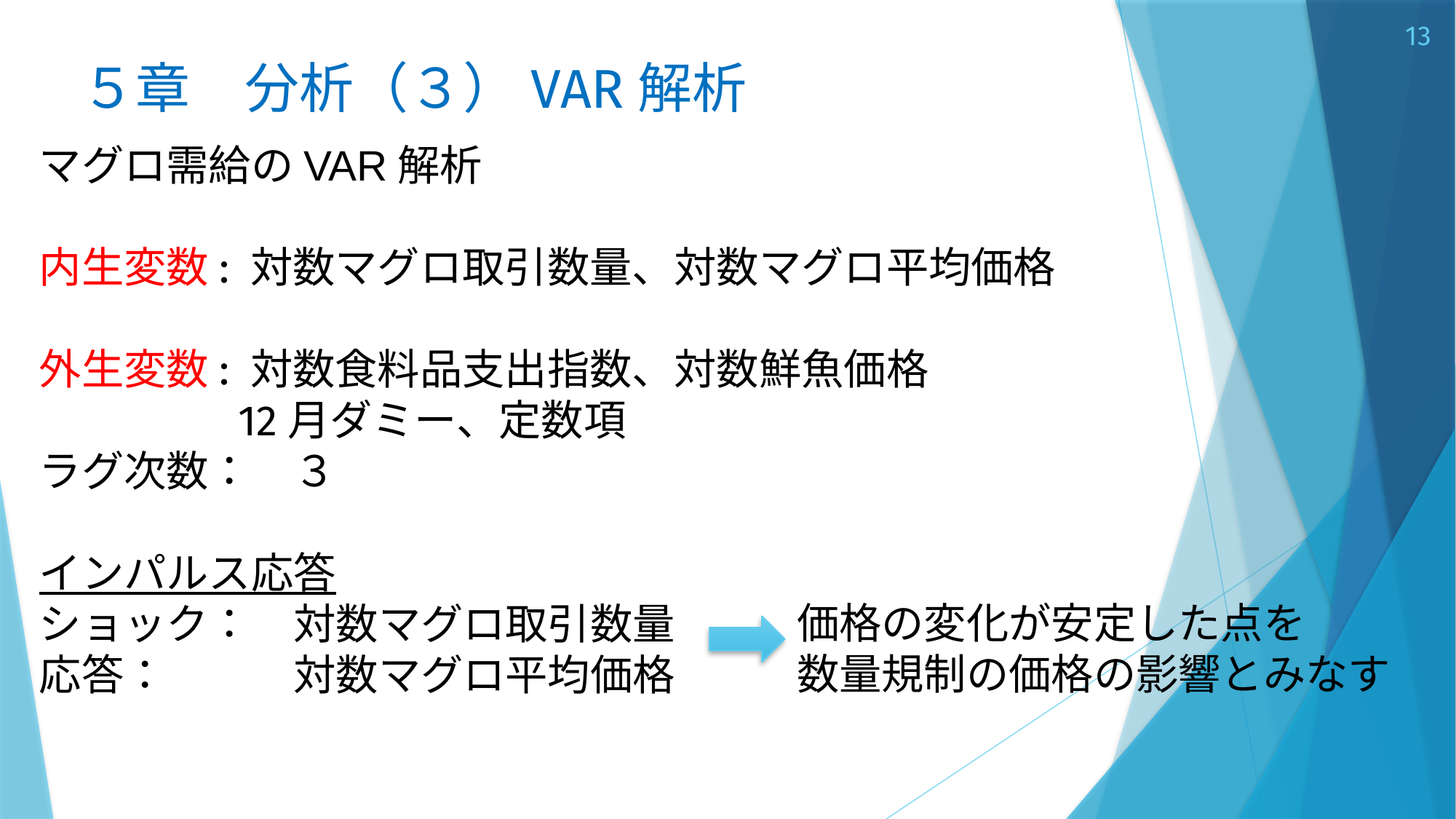

13
# ５章　分析（３）VAR解析
マグロ需給のVAR解析

内生変数: 対数マグロ取引数量、対数マグロ平均価格

外生変数: 対数食料品支出指数、対数鮮魚価格
　　　　  12月ダミー、定数項
ラグ次数：　３

インパルス応答
ショック：　対数マグロ取引数量
応答：　　　対数マグロ平均価格
価格の変化が安定した点を
数量規制の価格の影響とみなす